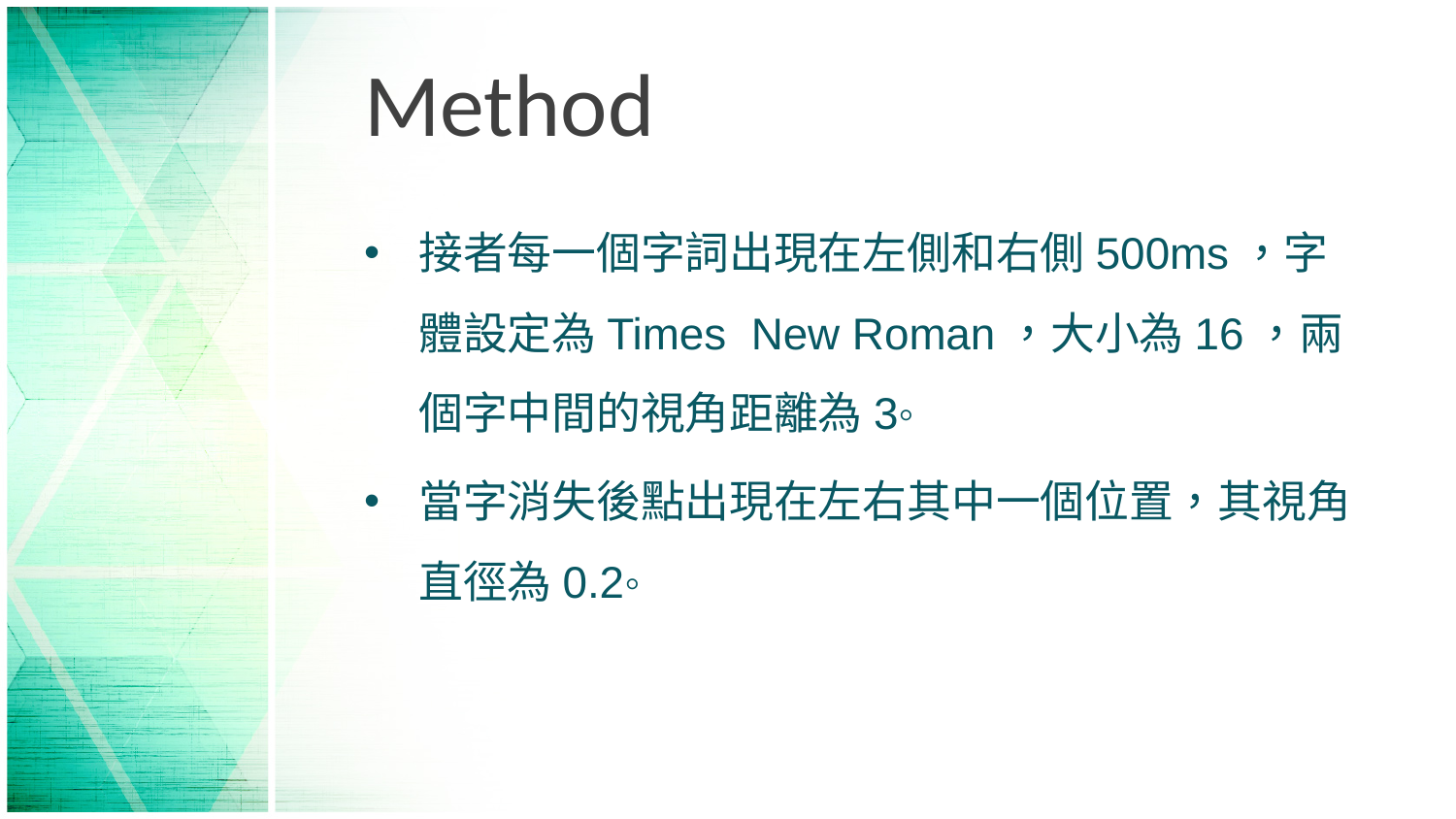

# Method
接者每一個字詞出現在左側和右側500ms，字體設定為Times  New Roman，大小為16，兩個字中間的視角距離為3◦
當字消失後點出現在左右其中一個位置，其視角直徑為0.2◦